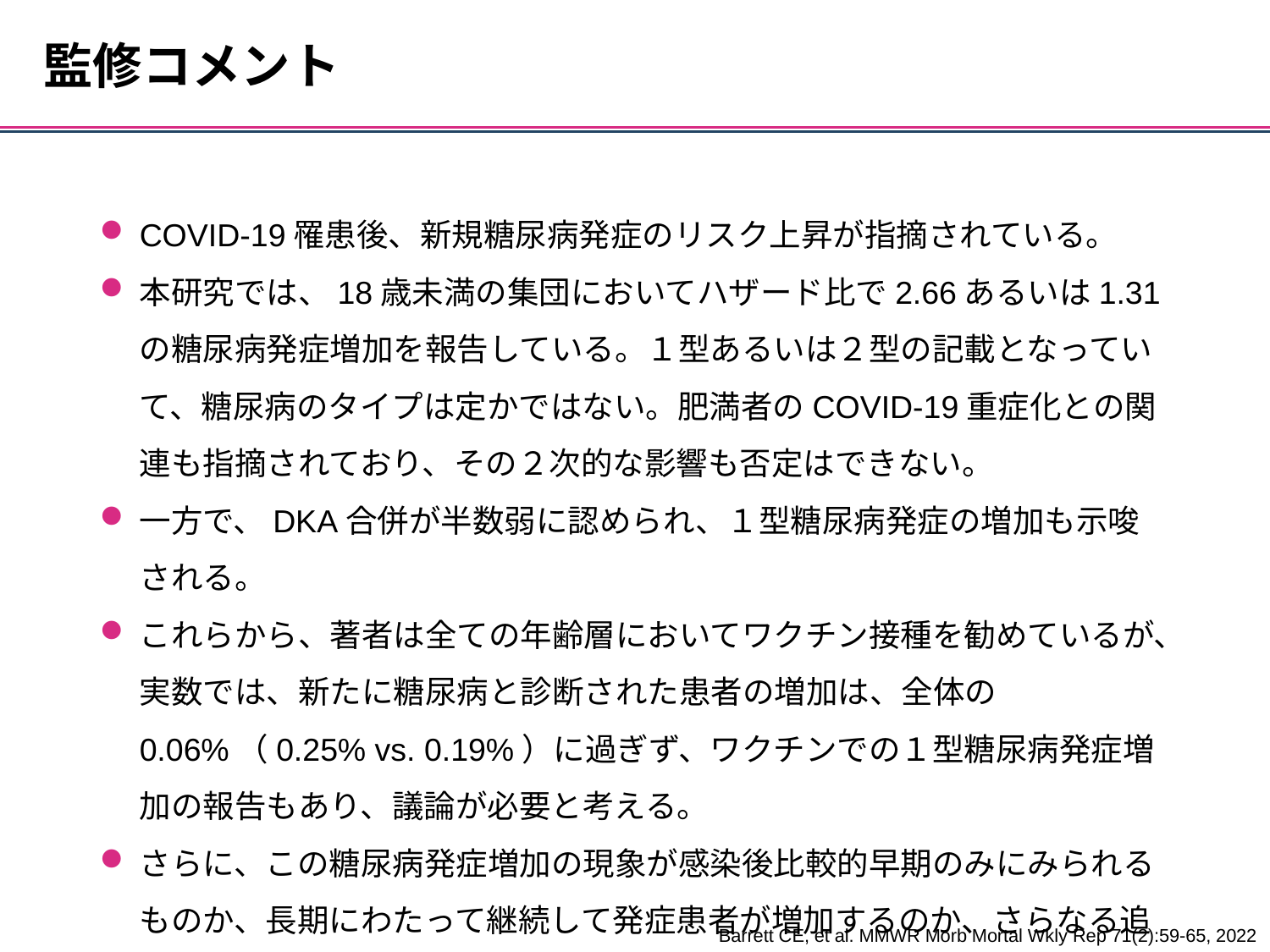

監修コメント
COVID-19罹患後、新規糖尿病発症のリスク上昇が指摘されている。
本研究では、18歳未満の集団においてハザード比で2.66あるいは1.31の糖尿病発症増加を報告している。１型あるいは２型の記載となっていて、糖尿病のタイプは定かではない。肥満者のCOVID-19重症化との関連も指摘されており、その２次的な影響も否定はできない。
一方で、DKA合併が半数弱に認められ、１型糖尿病発症の増加も示唆される。
これらから、著者は全ての年齢層においてワクチン接種を勧めているが、実数では、新たに糖尿病と診断された患者の増加は、全体の0.06%（0.25% vs. 0.19%）に過ぎず、ワクチンでの１型糖尿病発症増加の報告もあり、議論が必要と考える。
さらに、この糖尿病発症増加の現象が感染後比較的早期のみにみられるものか、長期にわたって継続して発症患者が増加するのか、さらなる追跡研究が望まれる。
Barrett CE, et al. MMWR Morb Mortal Wkly Rep 71(2):59-65, 2022